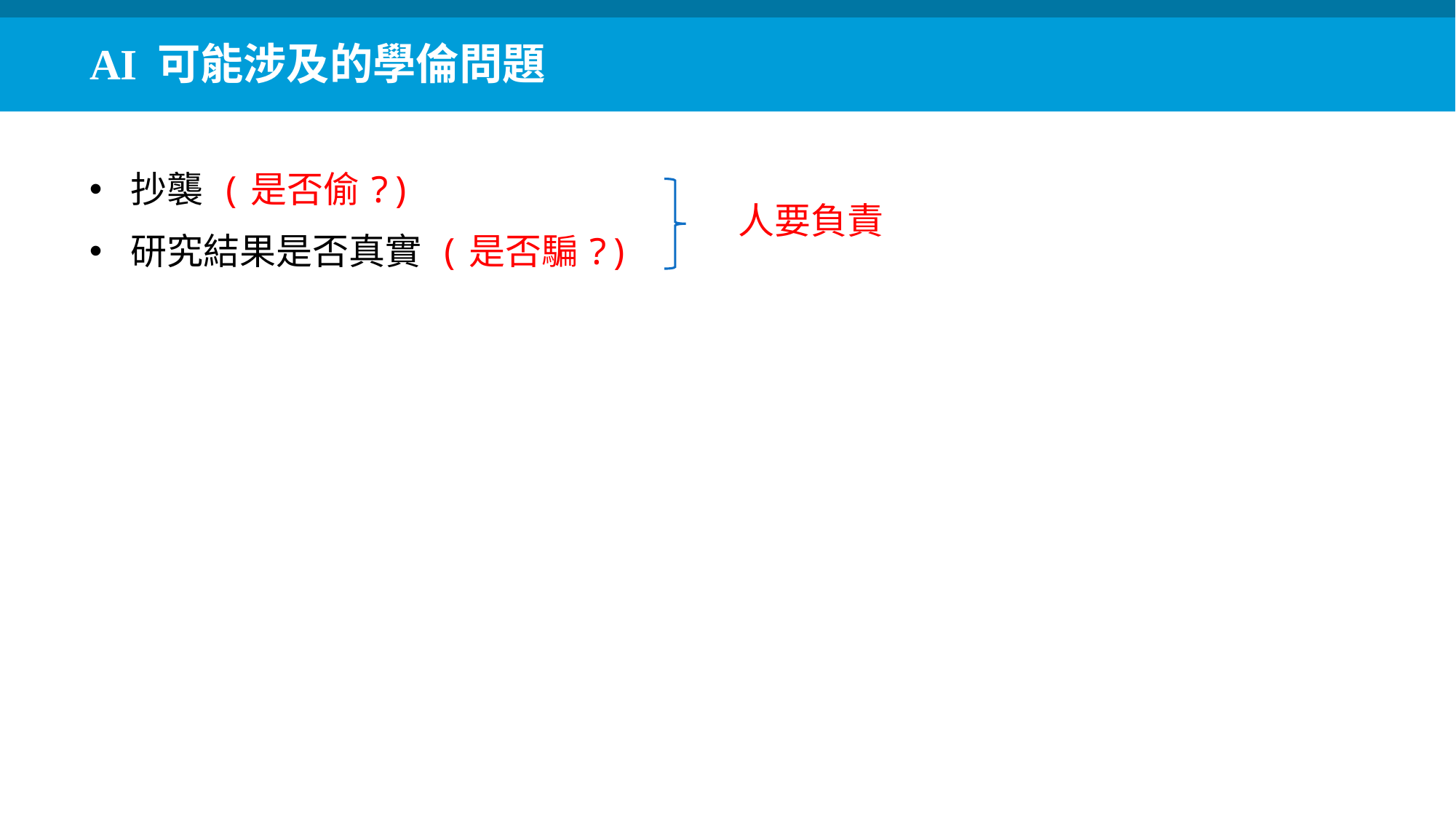

AI 可能涉及的學倫問題
抄襲 (是否偷?)
研究結果是否真實 (是否騙?)

人要負責